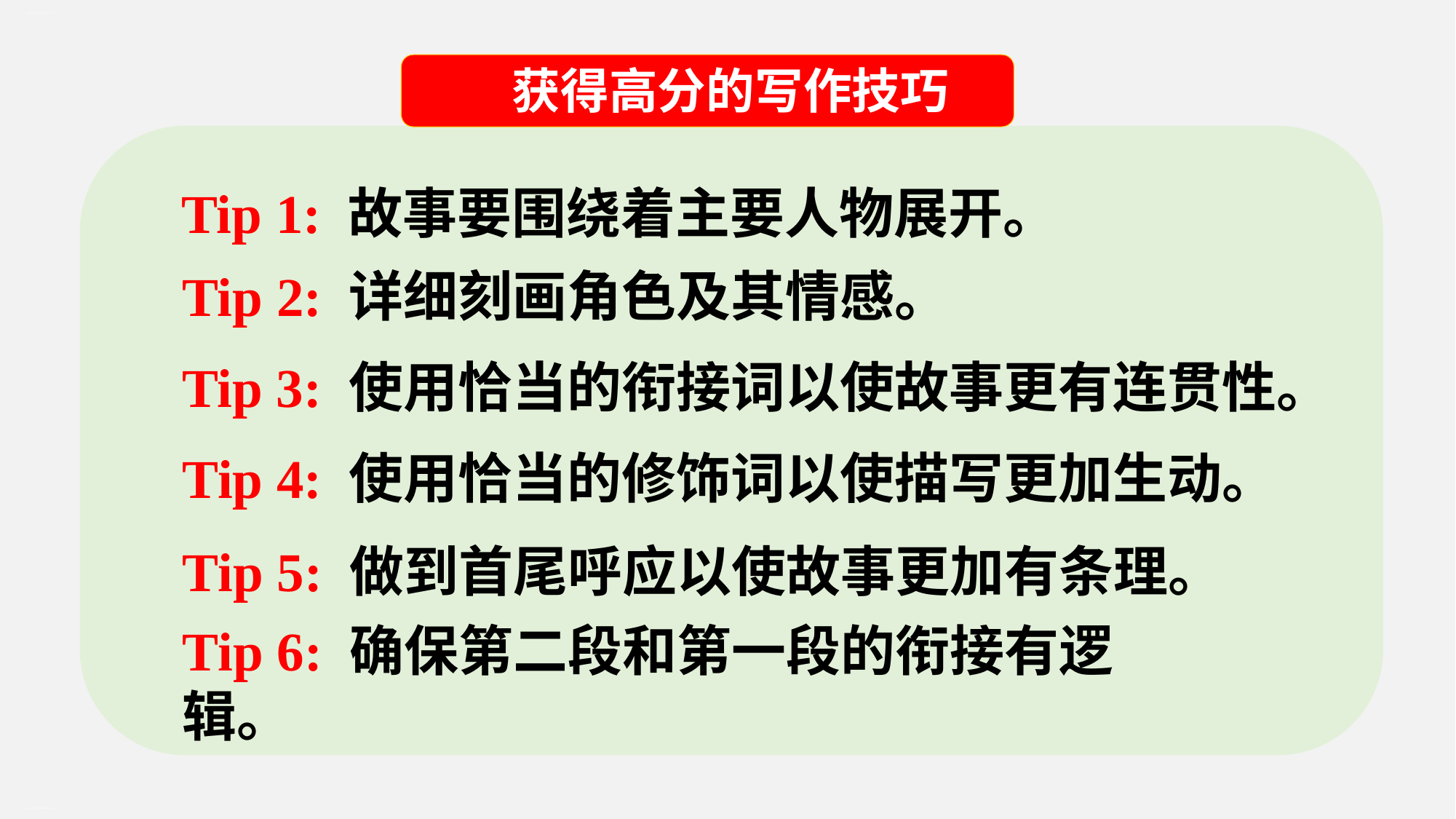

高考新题型“读后续写”英文教学公开课(共42张PPT)

获得高分的写作技巧

Tip 1: 故事要围绕着主要人物展开。
Tip 2: 详细刻画角色及其情感。
Tip 3: 使用恰当的衔接词以使故事更有连贯性。
Tip 4: 使用恰当的修饰词以使描写更加生动。
Tip 5: 做到首尾呼应以使故事更加有条理。
Tip 6: 确保第二段和第一段的衔接有逻辑。
高考新题型“读后续写”英文教学公开课(共42张PPT)